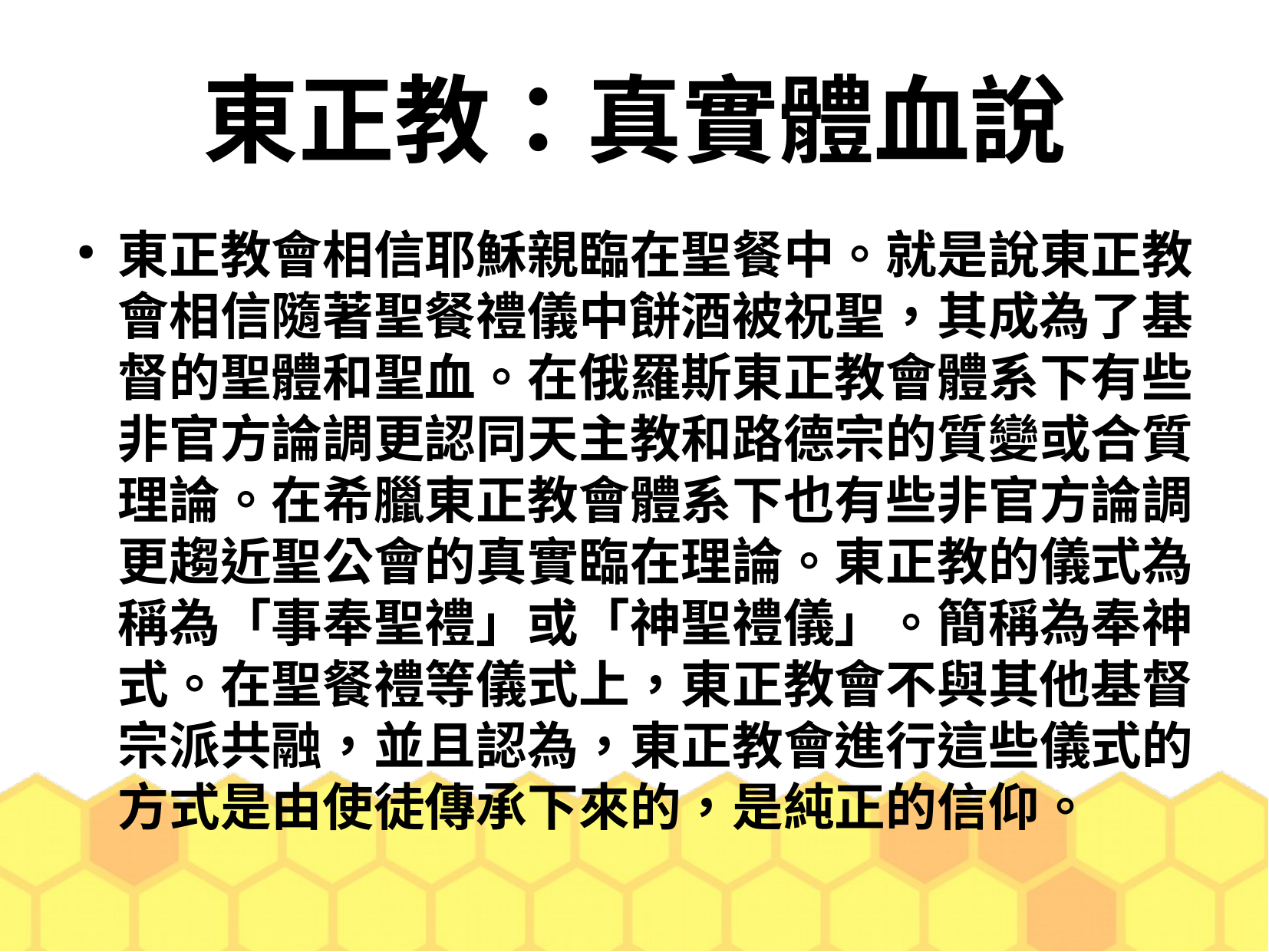

東正教：真實體血說
東正教會相信耶穌親臨在聖餐中。就是說東正教會相信隨著聖餐禮儀中餅酒被祝聖，其成為了基督的聖體和聖血。在俄羅斯東正教會體系下有些非官方論調更認同天主教和路德宗的質變或合質理論。在希臘東正教會體系下也有些非官方論調更趨近聖公會的真實臨在理論。東正教的儀式為稱為「事奉聖禮」或「神聖禮儀」。簡稱為奉神式。在聖餐禮等儀式上，東正教會不與其他基督宗派共融，並且認為，東正教會進行這些儀式的方式是由使徒傳承下來的，是純正的信仰。